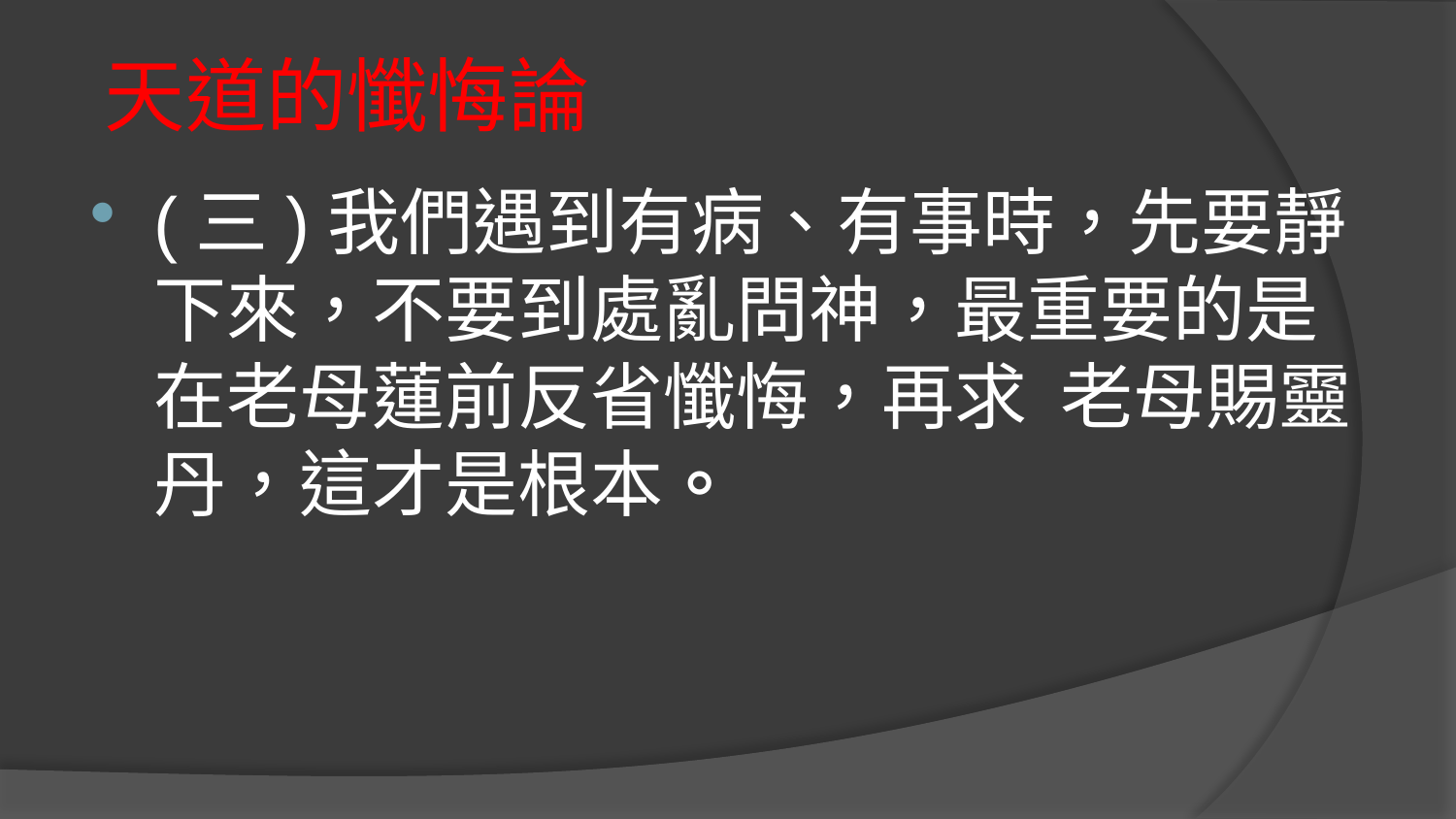

# 天道的懺悔論
(三)我們遇到有病、有事時，先要靜下來，不要到處亂問神，最重要的是在老母蓮前反省懺悔，再求  老母賜靈丹，這才是根本。